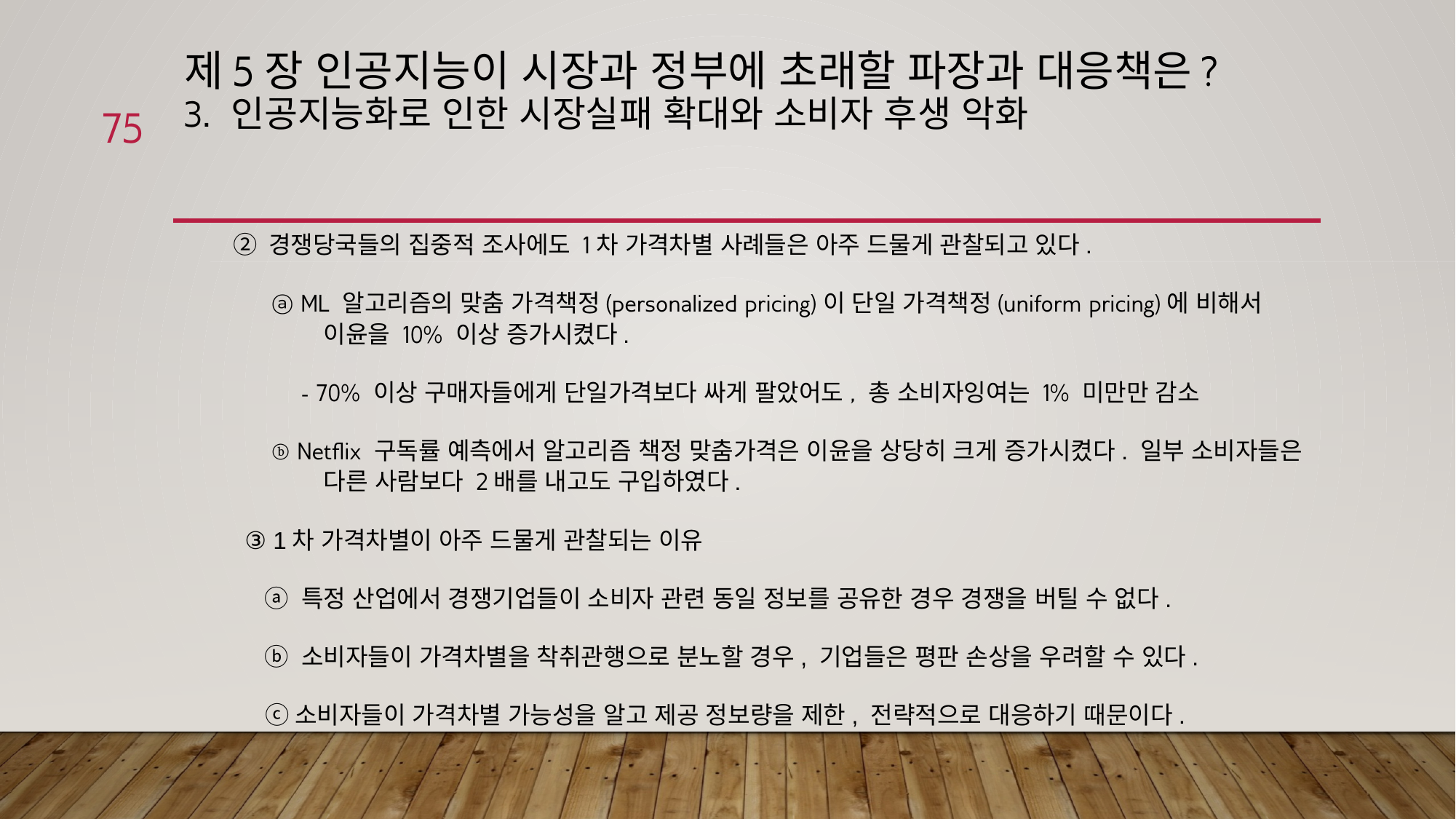

# 제5장 인공지능이 시장과 정부에 초래할 파장과 대응책은? 3. 인공지능화로 인한 시장실패 확대와 소비자 후생 악화
75
         ② 경쟁당국들의 집중적 조사에도 1차 가격차별 사례들은 아주 드물게 관찰되고 있다.
            ⓐ ML 알고리즘의 맞춤 가격책정(personalized pricing)이 단일 가격책정(uniform pricing)에 비해서 이윤을 10% 이상 증가시켰다.
                - 70% 이상 구매자들에게 단일가격보다 싸게 팔았어도, 총 소비자잉여는 1% 미만만 감소
            ⓑ Netflix 구독률 예측에서 알고리즘 책정 맞춤가격은 이윤을 상당히 크게 증가시켰다. 일부 소비자들은 다른 사람보다 2배를 내고도 구입하였다.
         ③ 1차 가격차별이 아주 드물게 관찰되는 이유
            ⓐ 특정 산업에서 경쟁기업들이 소비자 관련 동일 정보를 공유한 경우 경쟁을 버틸 수 없다.
            ⓑ 소비자들이 가격차별을 착취관행으로 분노할 경우, 기업들은 평판 손상을 우려할 수 있다.
            ⓒ소비자들이 가격차별 가능성을 알고 제공 정보량을 제한, 전략적으로 대응하기 때문이다.